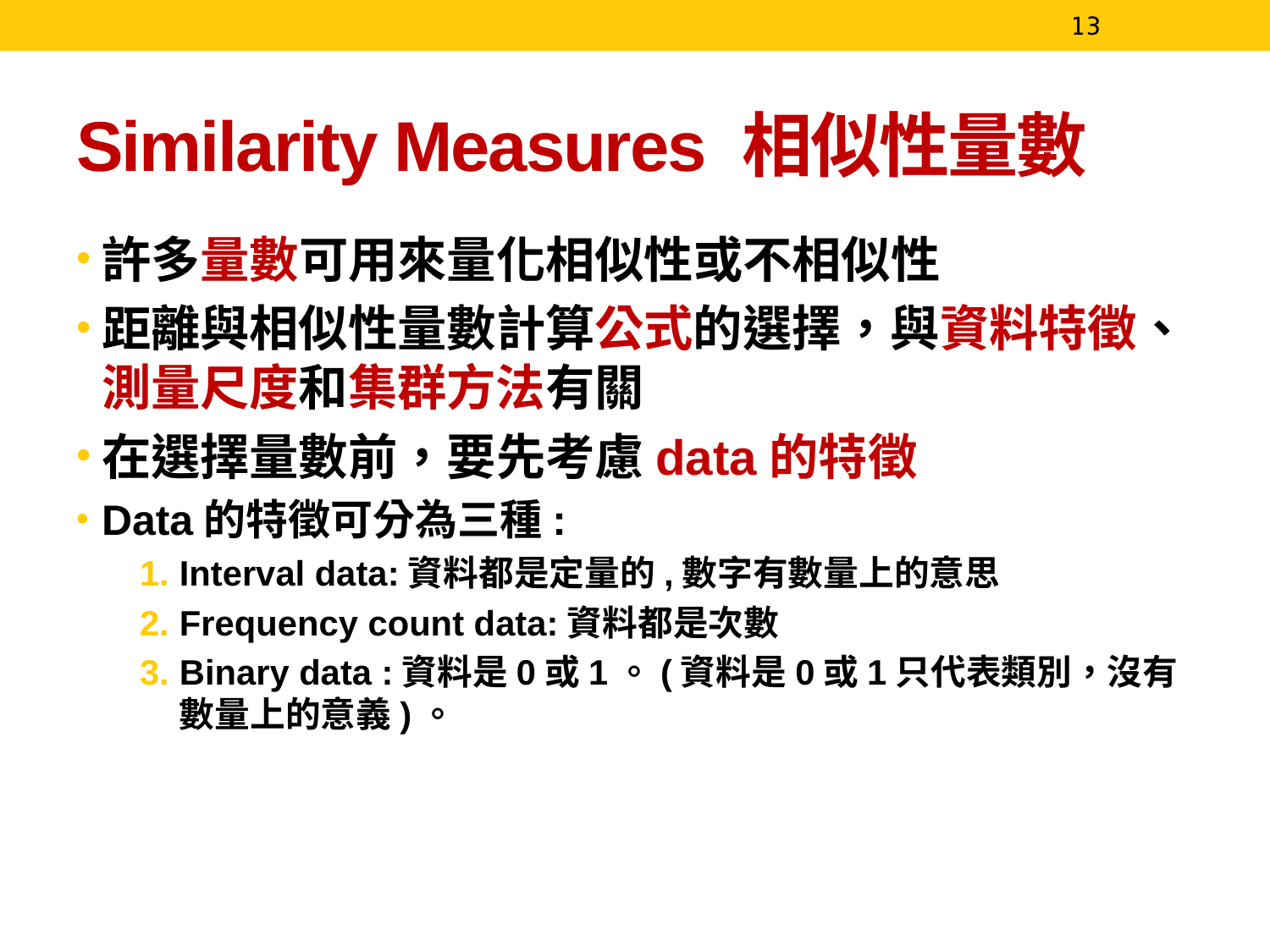

13
# Similarity Measures 相似性量數
許多量數可用來量化相似性或不相似性
距離與相似性量數計算公式的選擇，與資料特徵、測量尺度和集群方法有關
在選擇量數前，要先考慮data的特徵
Data的特徵可分為三種:
Interval data:資料都是定量的,數字有數量上的意思
Frequency count data:資料都是次數
Binary data :資料是0或1。(資料是0或1只代表類別，沒有數量上的意義)。